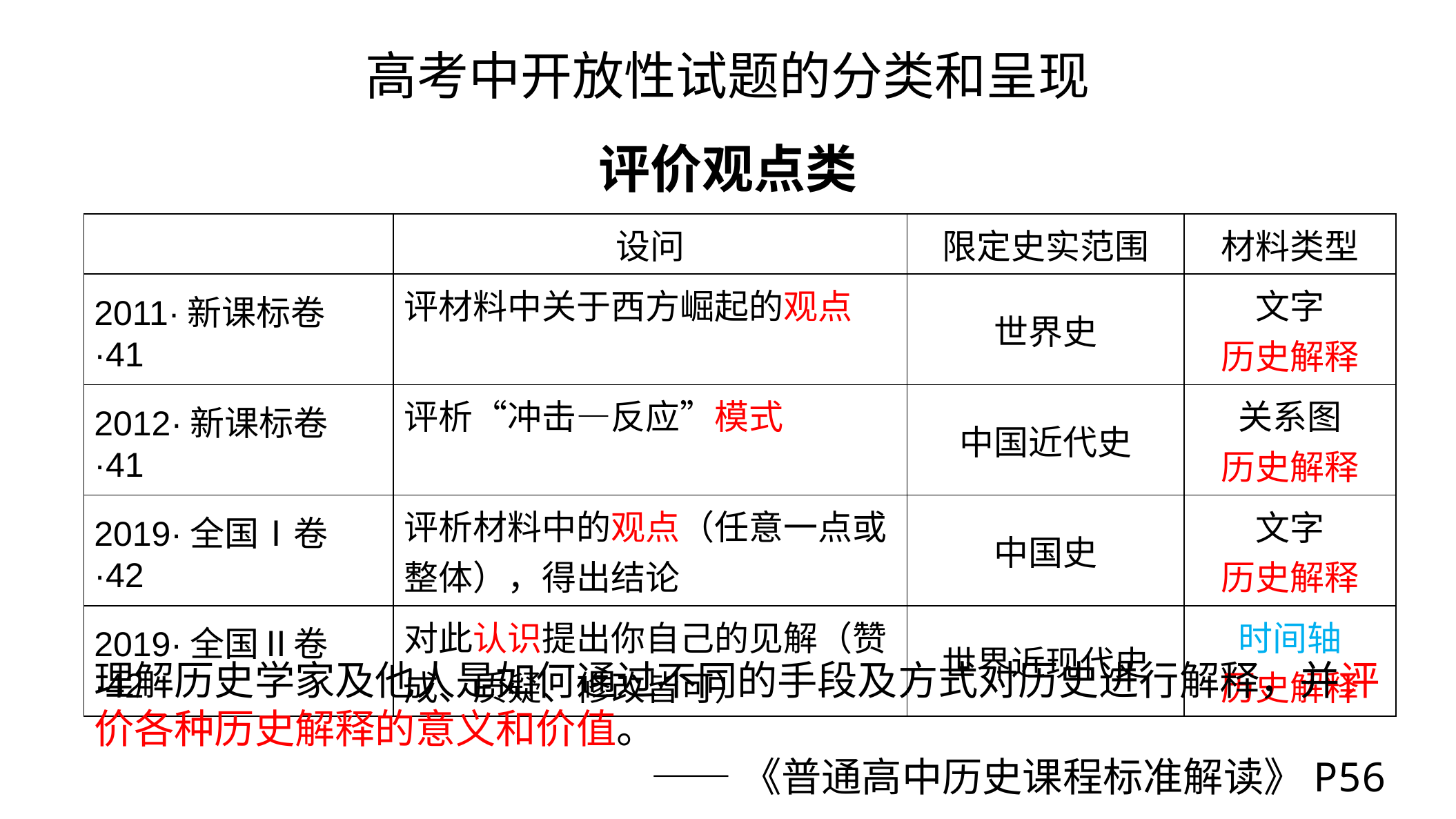

高考中开放性试题的分类和呈现
评价观点类
|  | 设问 | 限定史实范围 | 材料类型 |
| --- | --- | --- | --- |
| 2011·新课标卷·41 | 评材料中关于西方崛起的观点 | 世界史 | 文字 历史解释 |
| 2012·新课标卷·41 | 评析“冲击—反应”模式 | 中国近代史 | 关系图 历史解释 |
| 2019·全国Ⅰ卷·42 | 评析材料中的观点（任意一点或整体），得出结论 | 中国史 | 文字 历史解释 |
| 2019·全国Ⅱ卷·42 | 对此认识提出你自己的见解（赞成、质疑、修改皆可） | 世界近现代史 | 时间轴 历史解释 |
理解历史学家及他人是如何通过不同的手段及方式对历史进行解释，并评价各种历史解释的意义和价值。
——《普通高中历史课程标准解读》P56